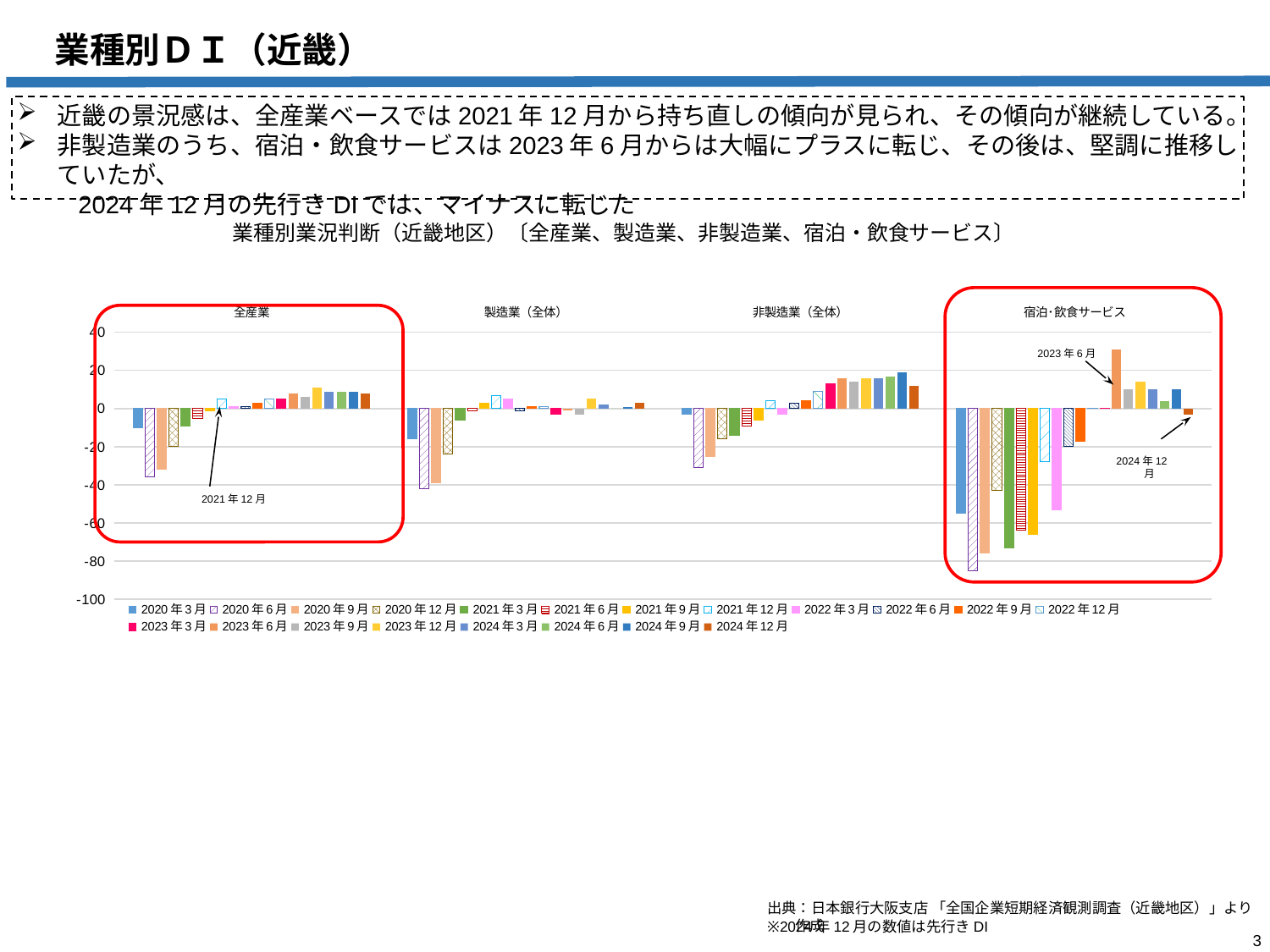

業種別ＤＩ（近畿）
近畿の景況感は、全産業ベースでは2021年12月から持ち直しの傾向が見られ、その傾向が継続している。
非製造業のうち、宿泊・飲食サービスは2023年6月からは大幅にプラスに転じ、その後は、堅調に推移していたが、
　　 2024年12月の先行きDIでは、マイナスに転じた

業種別業況判断（近畿地区）〔全産業、製造業、非製造業、宿泊・飲食サービス〕

### Chart

| Category | 2020年3月 | 2020年6月 | 2020年9月 | 2020年12月 | 2021年3月 | 2021年6月 | 2021年9月 | 2021年12月 | 2022年3月 | 2022年6月 | 2022年9月 | 2022年12月 | 2023年3月 | 2023年6月 | 2023年9月 | 2023年12月 | 2024年3月 | 2024年6月 | 2024年9月 | 2024年12月 |
|---|---|---|---|---|---|---|---|---|---|---|---|---|---|---|---|---|---|---|---|---|
| 全産業 | -10.0 | -36.0 | -32.0 | -20.0 | -9.0 | -5.0 | -1.0 | 5.0 | 1.0 | 1.0 | 3.0 | 5.0 | 5.0 | 8.0 | 6.0 | 11.0 | 9.0 | 9.0 | 9.0 | 8.0 |
| 製造業（全体） | -16.0 | -42.0 | -39.0 | -24.0 | -6.0 | -1.0 | 3.0 | 7.0 | 5.0 | -1.0 | 1.0 | 1.0 | -3.0 | -1.0 | -3.0 | 5.0 | 2.0 | 0.0 | 1.0 | 3.0 |
| 非製造業（全体） | -3.0 | -31.0 | -25.0 | -16.0 | -14.0 | -9.0 | -6.0 | 4.0 | -3.0 | 3.0 | 4.0 | 9.0 | 13.0 | 16.0 | 14.0 | 16.0 | 16.0 | 17.0 | 19.0 | 12.0 |
| 宿泊･飲食サービス | -55.0 | -85.0 | -76.0 | -43.0 | -73.0 | -64.0 | -66.0 | -28.0 | -53.0 | -20.0 | -17.0 | 0.0 | 0.0 | 31.0 | 10.0 | 14.0 | 10.0 | 4.0 | 10.0 | -3.0 |

2023年6月
2024年12月
2021年12月
出典：日本銀行大阪支店 「全国企業短期経済観測調査（近畿地区）」より作成
※2024年12月の数値は先行きDI
3